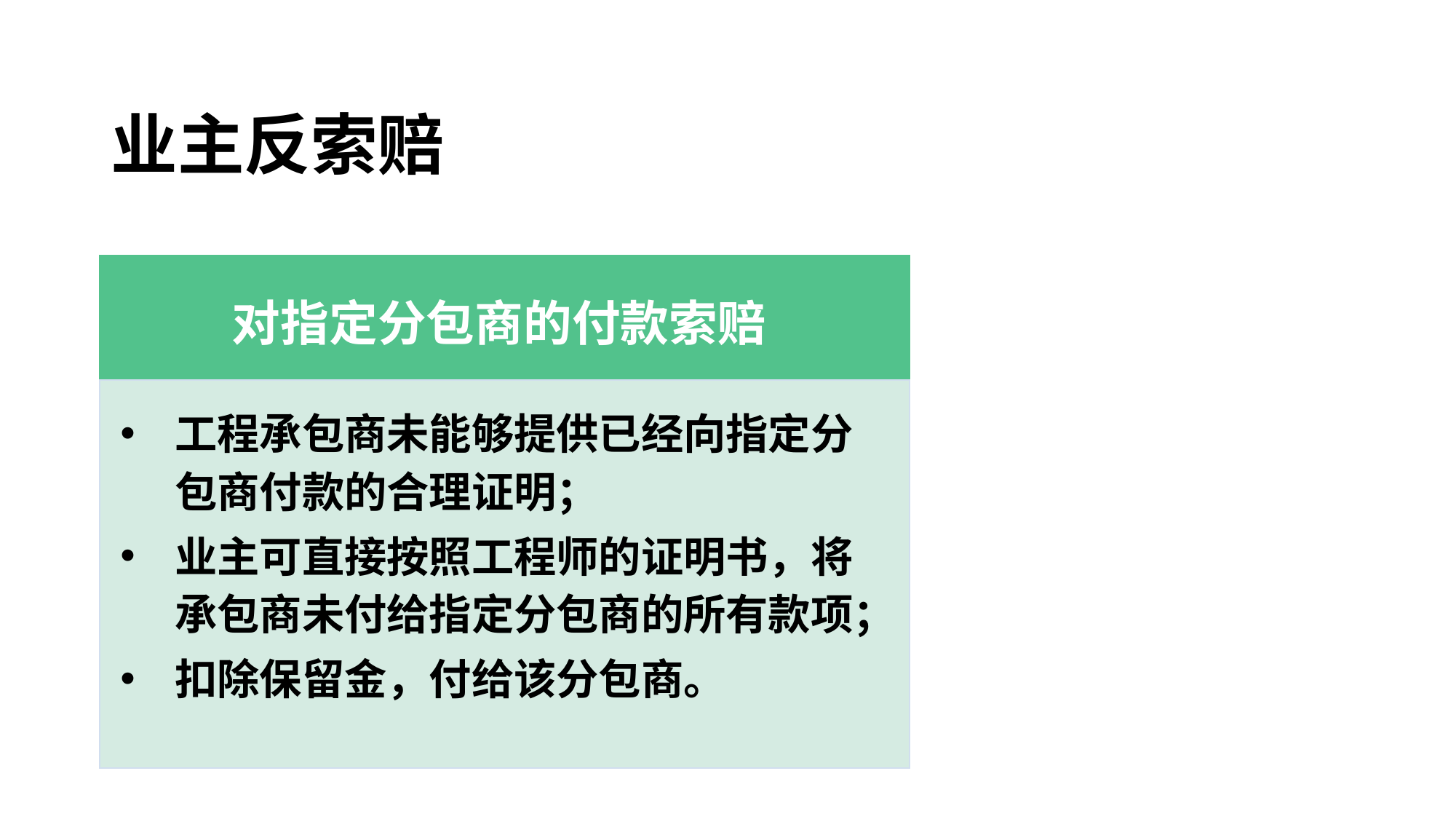

# 业主反索赔
对指定分包商的付款索赔
工程承包商未能够提供已经向指定分包商付款的合理证明；
业主可直接按照工程师的证明书，将承包商未付给指定分包商的所有款项；
扣除保留金，付给该分包商。